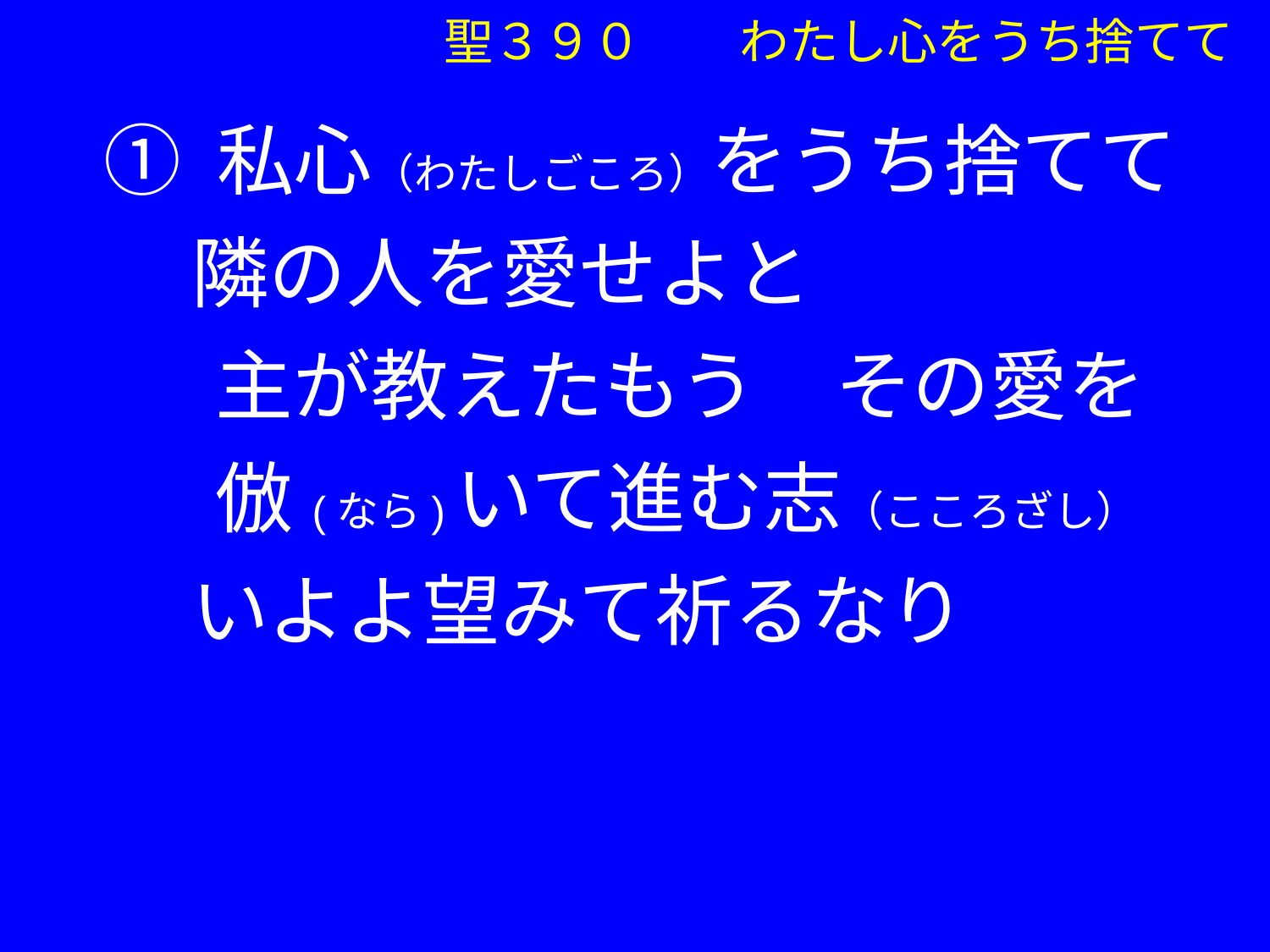

① 私心（わたしごころ）をうち捨てて
    隣の人を愛せよと
　  主が教えたもう　その愛を
　  倣(なら)いて進む志（こころざし）
    いよよ望みて祈るなり

聖３９０　　わたし心をうち捨てて